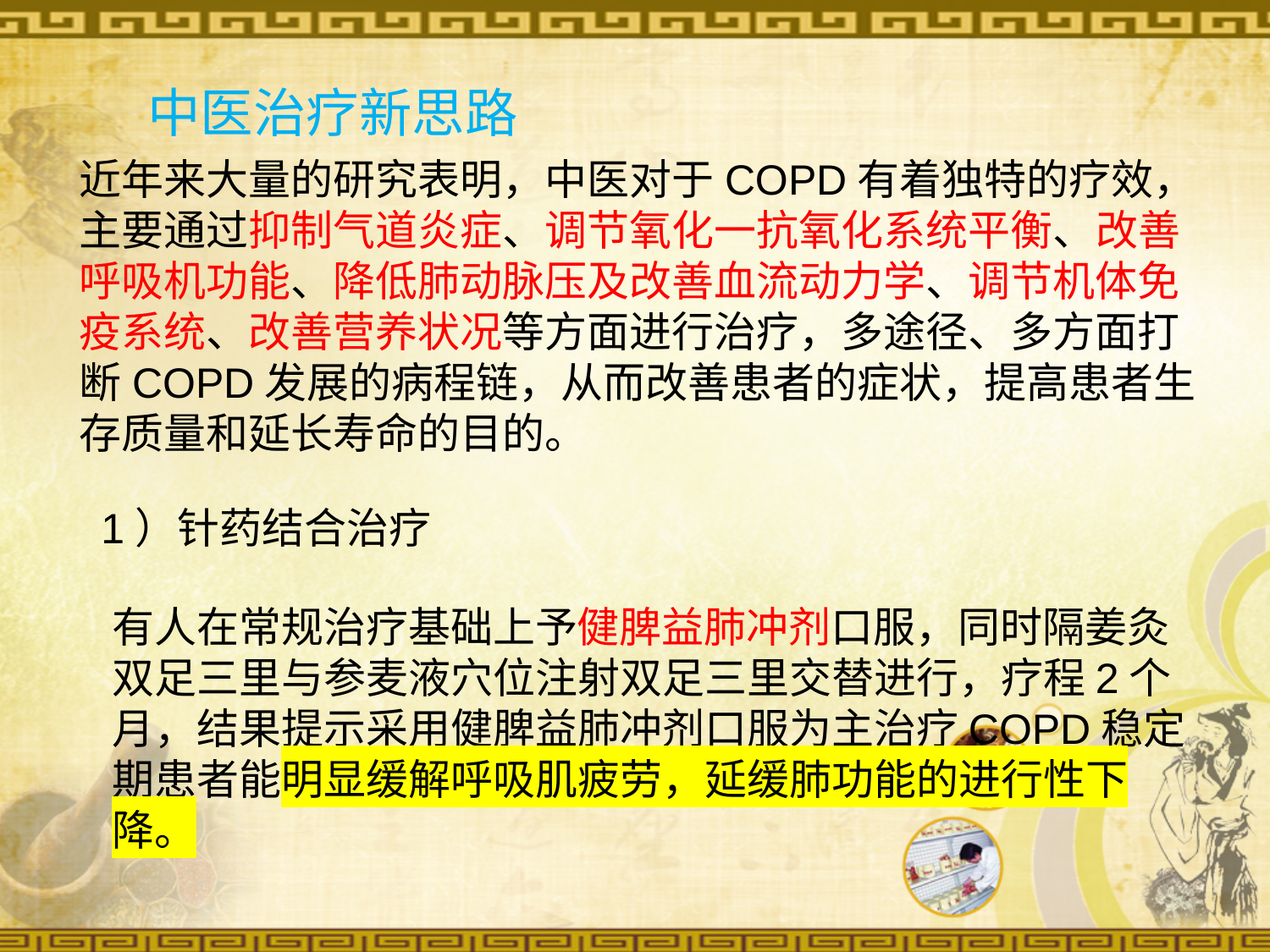

中医治疗新思路
近年来大量的研究表明，中医对于COPD有着独特的疗效，主要通过抑制气道炎症、调节氧化一抗氧化系统平衡、改善呼吸机功能、降低肺动脉压及改善血流动力学、调节机体免疫系统、改善营养状况等方面进行治疗，多途径、多方面打断COPD发展的病程链，从而改善患者的症状，提高患者生存质量和延长寿命的目的。
1）针药结合治疗
有人在常规治疗基础上予健脾益肺冲剂口服，同时隔姜灸双足三里与参麦液穴位注射双足三里交替进行，疗程2个月，结果提示采用健脾益肺冲剂口服为主治疗COPD稳定期患者能明显缓解呼吸肌疲劳，延缓肺功能的进行性下降。